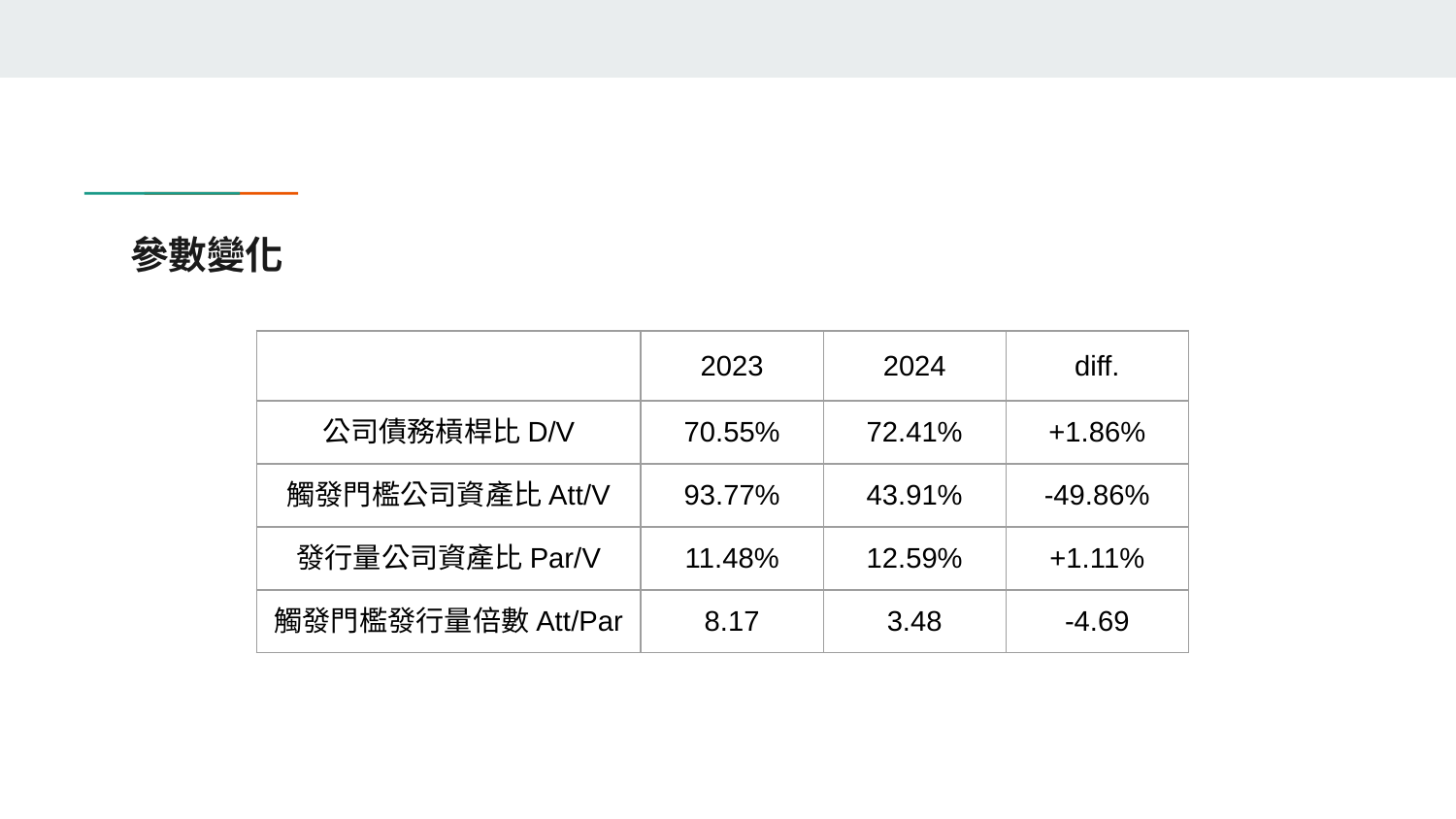

# 參數變化

|  | 2023 | 2024 | diff. |
| --- | --- | --- | --- |
| 公司債務槓桿比D/V | 70.55% | 72.41% | +1.86% |
| 觸發門檻公司資產比Att/V | 93.77% | 43.91% | -49.86% |
| 發行量公司資產比Par/V | 11.48% | 12.59% | +1.11% |
| 觸發門檻發行量倍數Att/Par | 8.17 | 3.48 | -4.69 |